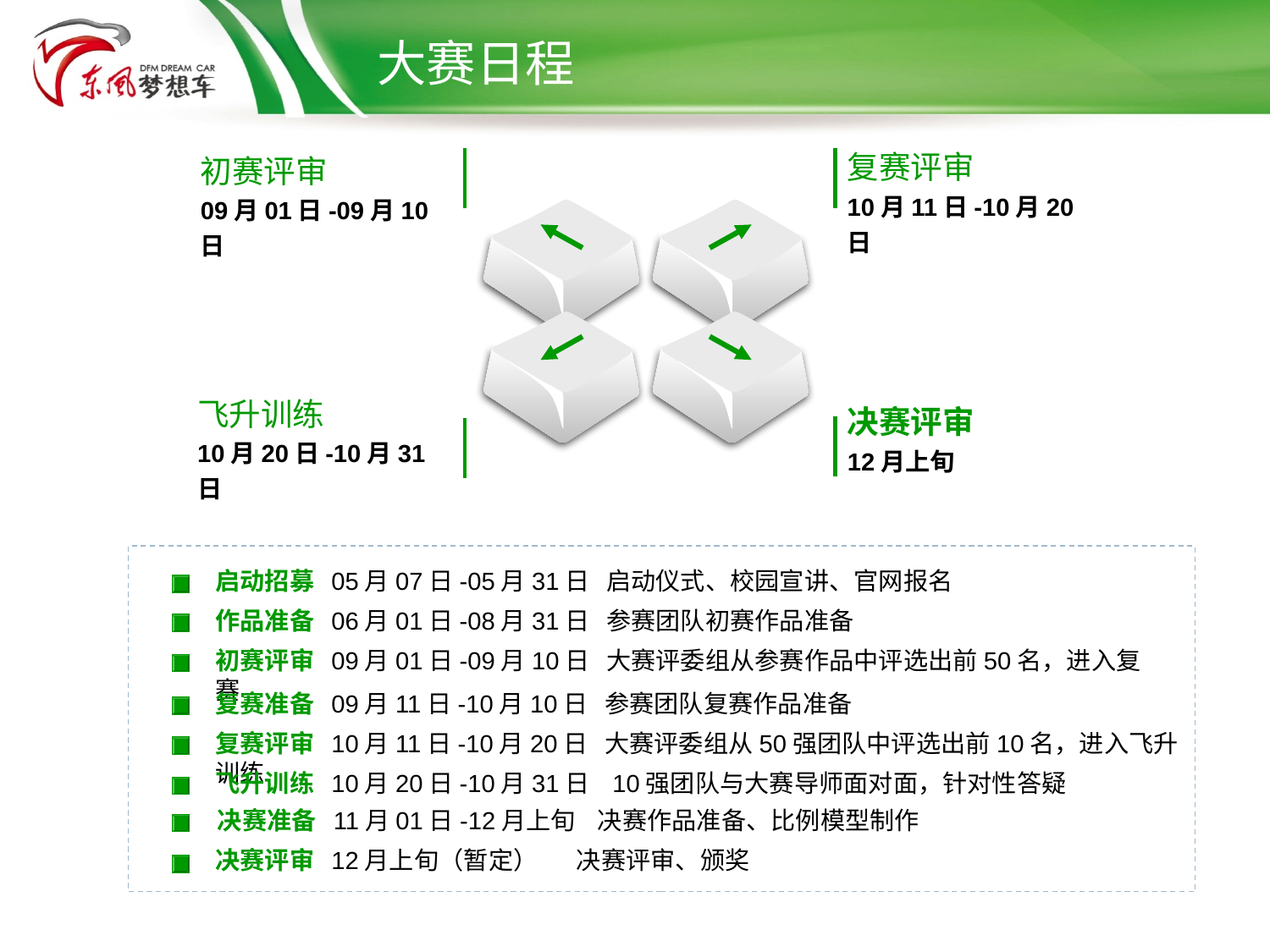

大赛日程
复赛评审
10月11日-10月20日
初赛评审
09月01日-09月10日

飞升训练
10月20日-10月31日
决赛评审
12月上旬

启动招募  05月07日-05月31日   启动仪式、校园宣讲、官网报名

作品准备  06月01日-08月31日   参赛团队初赛作品准备

初赛评审  09月01日-09月10日   大赛评委组从参赛作品中评选出前50名，进入复赛

复赛准备  09月11日-10月10日   参赛团队复赛作品准备

复赛评审  10月11日-10月20日   大赛评委组从50强团队中评选出前10名，进入飞升训练

飞升训练  10月20日-10月31日   10强团队与大赛导师面对面，针对性答疑

决赛准备  11月01日-12月上旬    决赛作品准备、比例模型制作

决赛评审  12月上旬（暂定）       决赛评审、颁奖